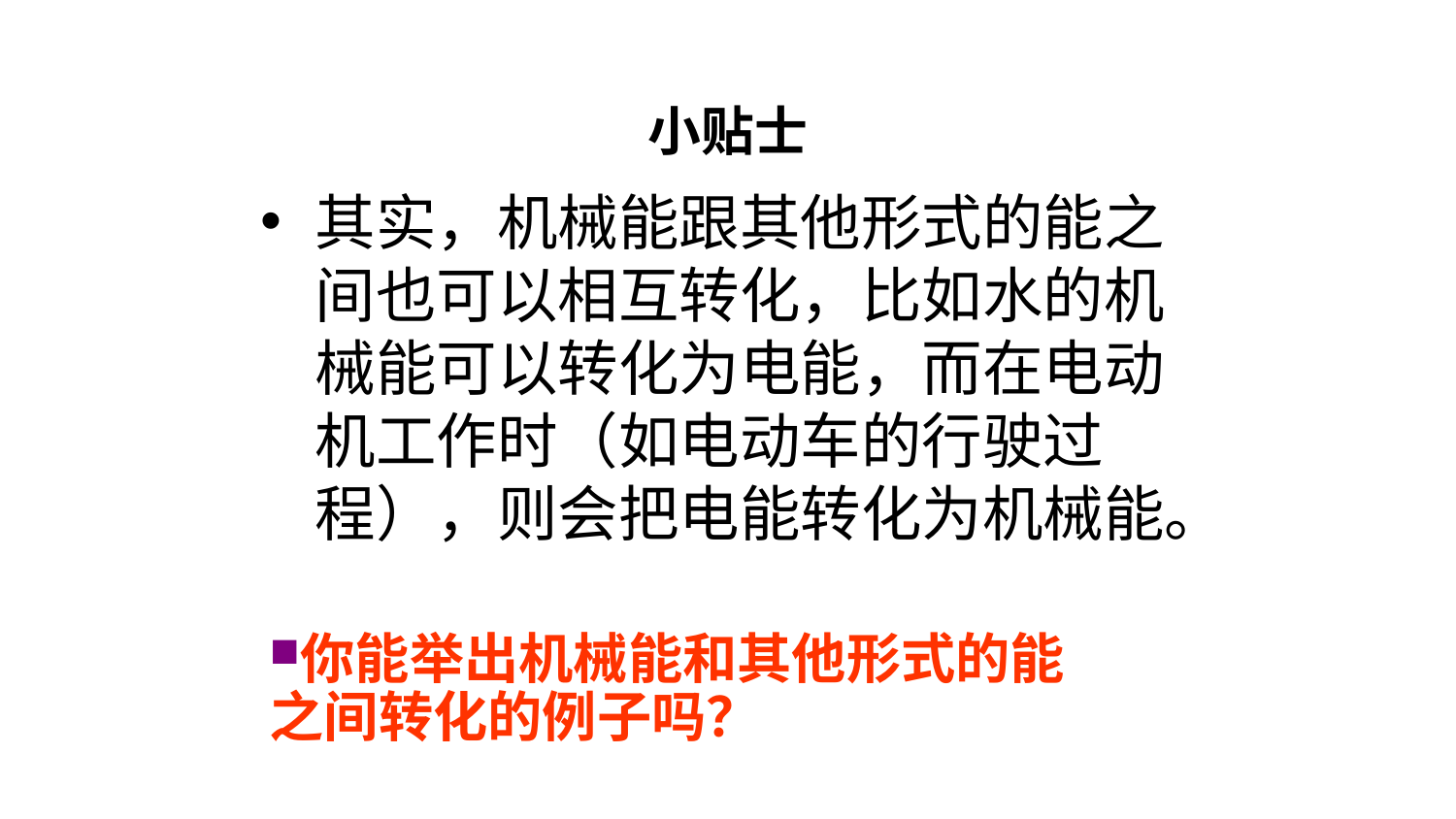

# 小贴士
其实，机械能跟其他形式的能之间也可以相互转化，比如水的机械能可以转化为电能，而在电动机工作时（如电动车的行驶过程），则会把电能转化为机械能。
你能举出机械能和其他形式的能之间转化的例子吗？